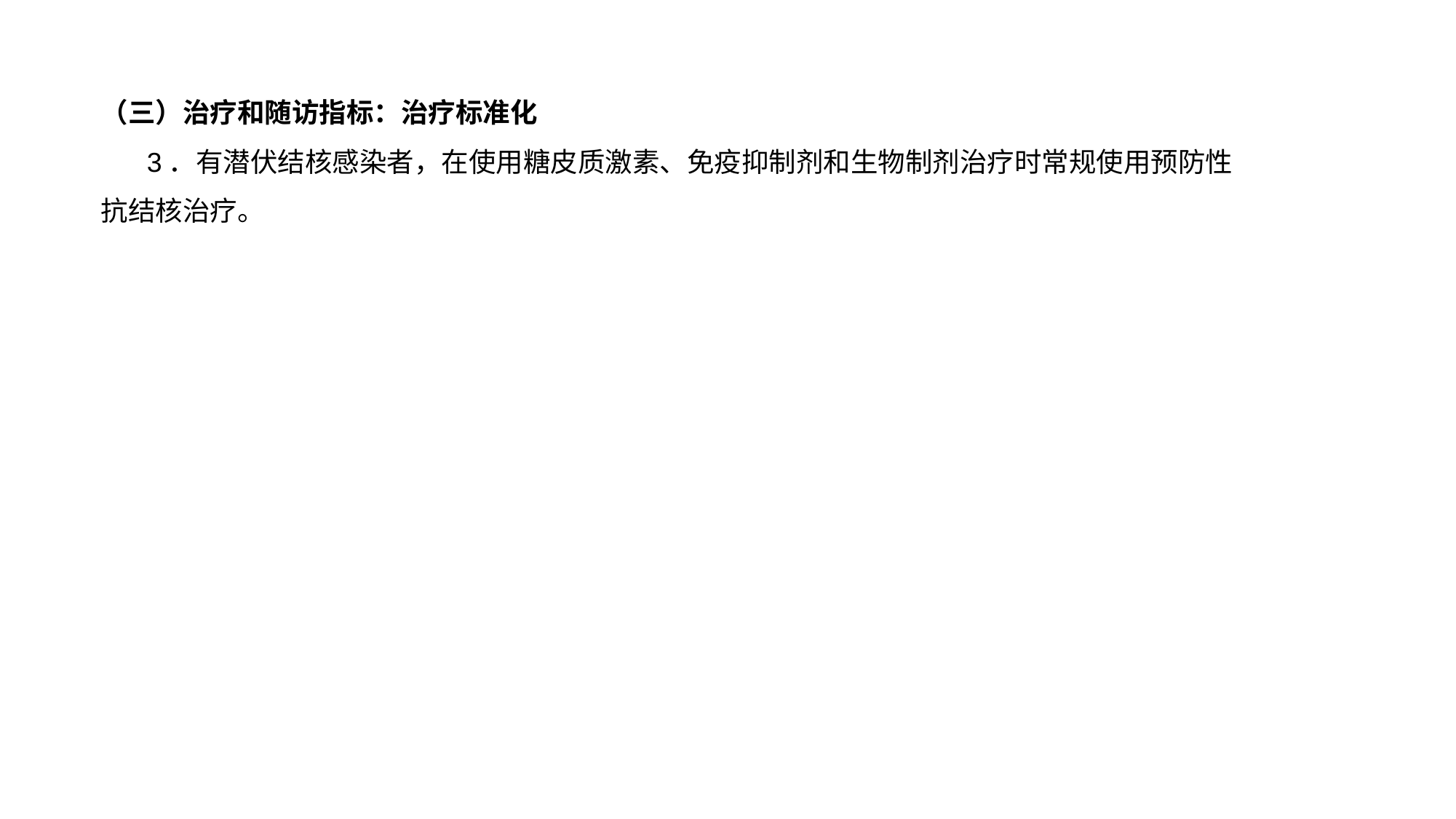

（三）治疗和随访指标：治疗标准化
      3．有潜伏结核感染者，在使用糖皮质激素、免疫抑制剂和生物制剂治疗时常规使用预防性抗结核治疗。